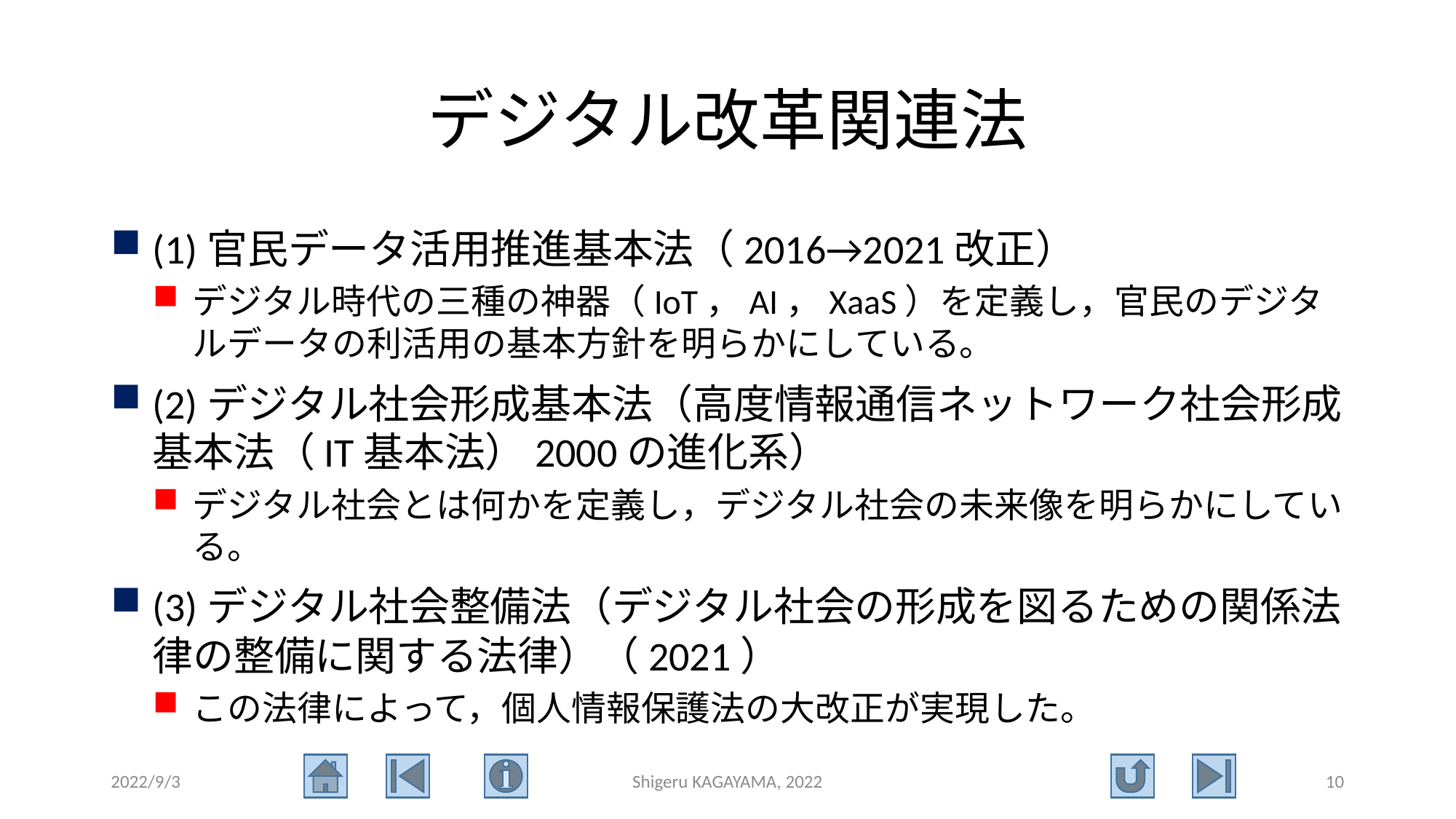

# デジタル改革関連法
(1)官民データ活用推進基本法（2016→2021改正）
デジタル時代の三種の神器（IoT，AI，XaaS）を定義し，官民のデジタルデータの利活用の基本方針を明らかにしている。
(2)デジタル社会形成基本法（高度情報通信ネットワーク社会形成基本法（IT基本法）2000の進化系）
デジタル社会とは何かを定義し，デジタル社会の未来像を明らかにしている。
(3)デジタル社会整備法（デジタル社会の形成を図るための関係法律の整備に関する法律）（2021）
この法律によって，個人情報保護法の大改正が実現した。
2022/9/3
Shigeru KAGAYAMA, 2022
10